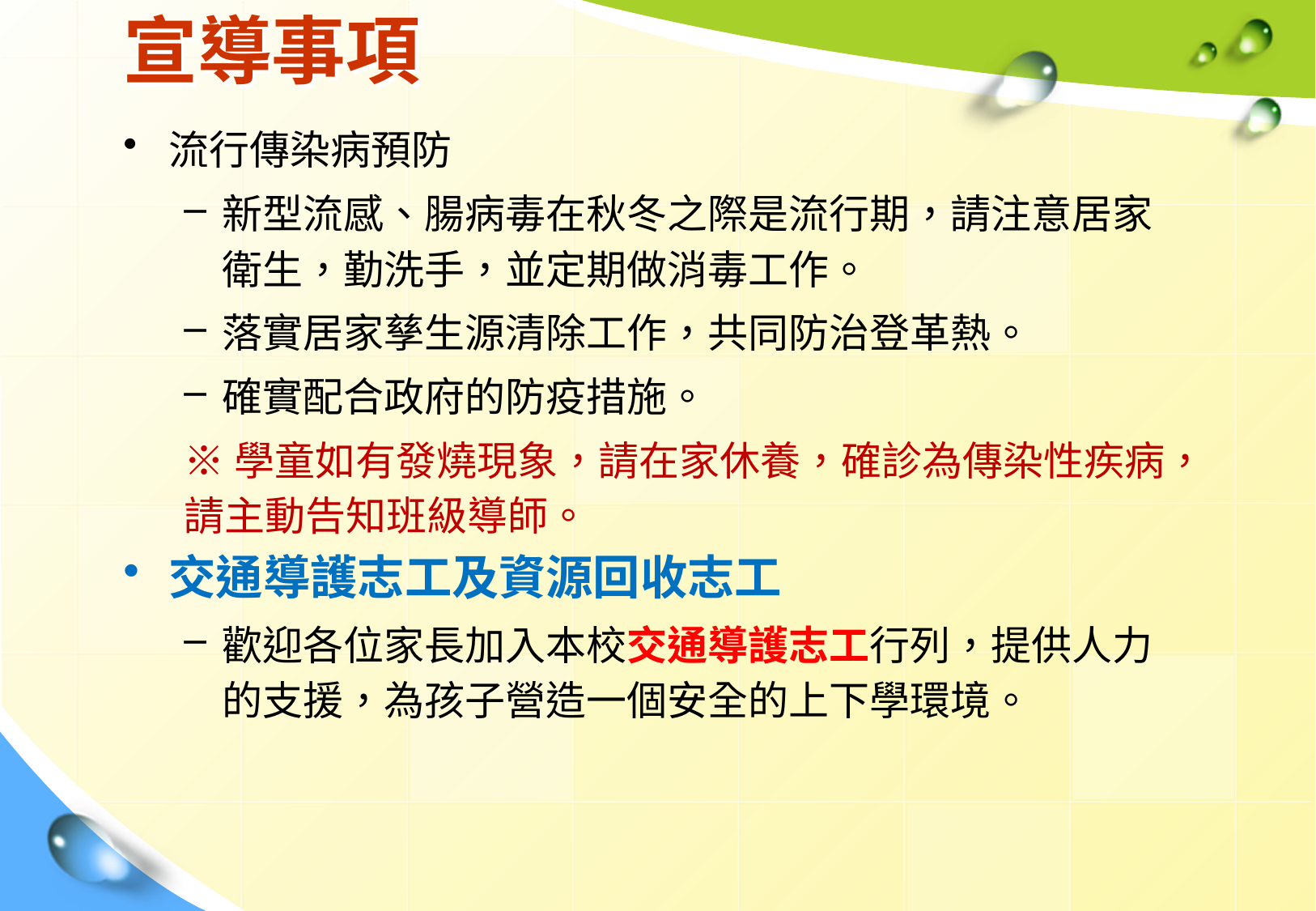

# 宣導事項
流行傳染病預防
新型流感、腸病毒在秋冬之際是流行期，請注意居家衛生，勤洗手，並定期做消毒工作。
落實居家孳生源清除工作，共同防治登革熱。
確實配合政府的防疫措施。
※學童如有發燒現象，請在家休養，確診為傳染性疾病，請主動告知班級導師。
交通導護志工及資源回收志工
歡迎各位家長加入本校交通導護志工行列，提供人力的支援，為孩子營造一個安全的上下學環境。